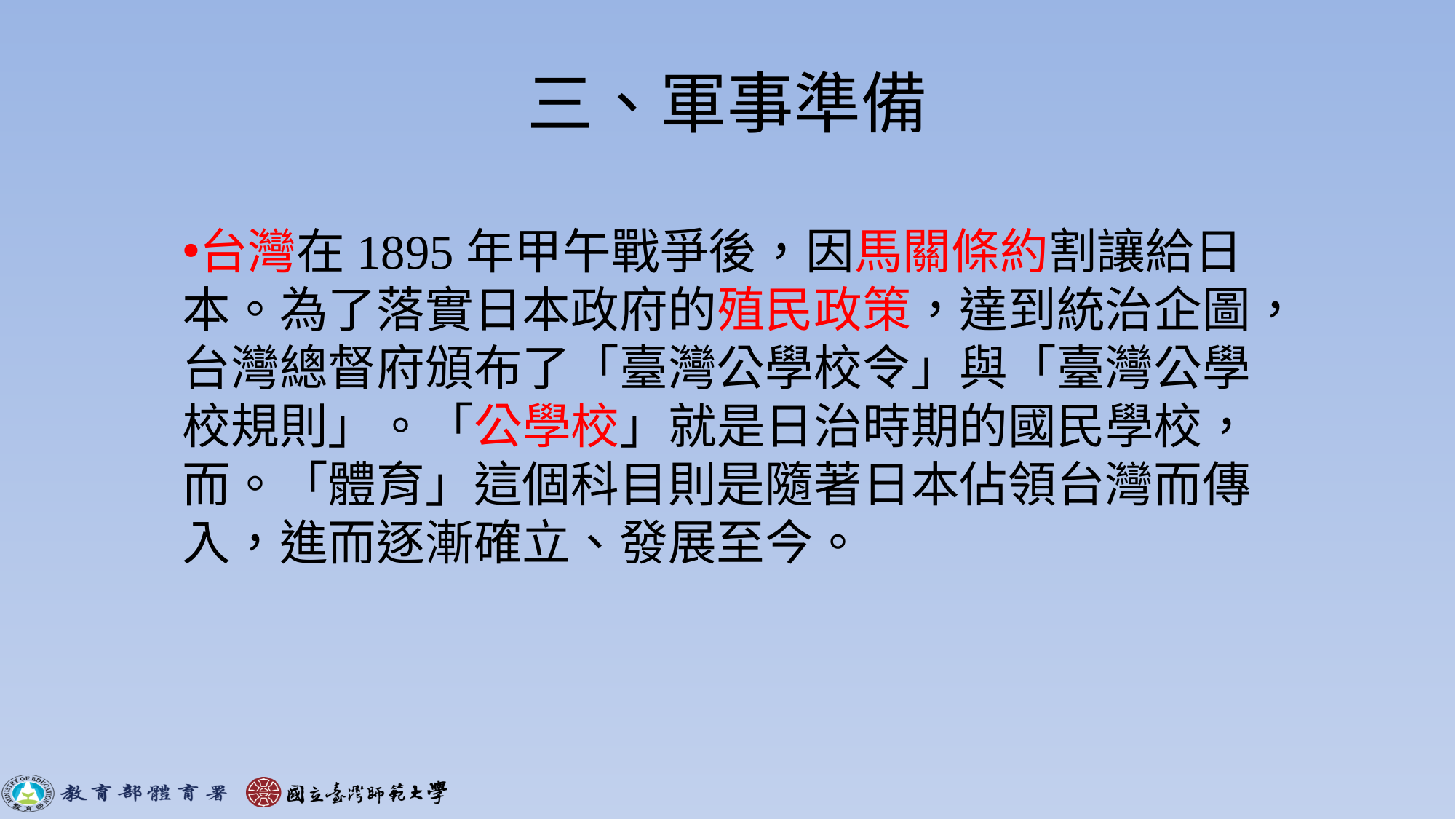

# 三、軍事準備
台灣在1895年甲午戰爭後，因馬關條約割讓給日本。為了落實日本政府的殖民政策，達到統治企圖，台灣總督府頒布了「臺灣公學校令」與「臺灣公學校規則」。「公學校」就是日治時期的國民學校，而。「體育」這個科目則是隨著日本佔領台灣而傳入，進而逐漸確立、發展至今。